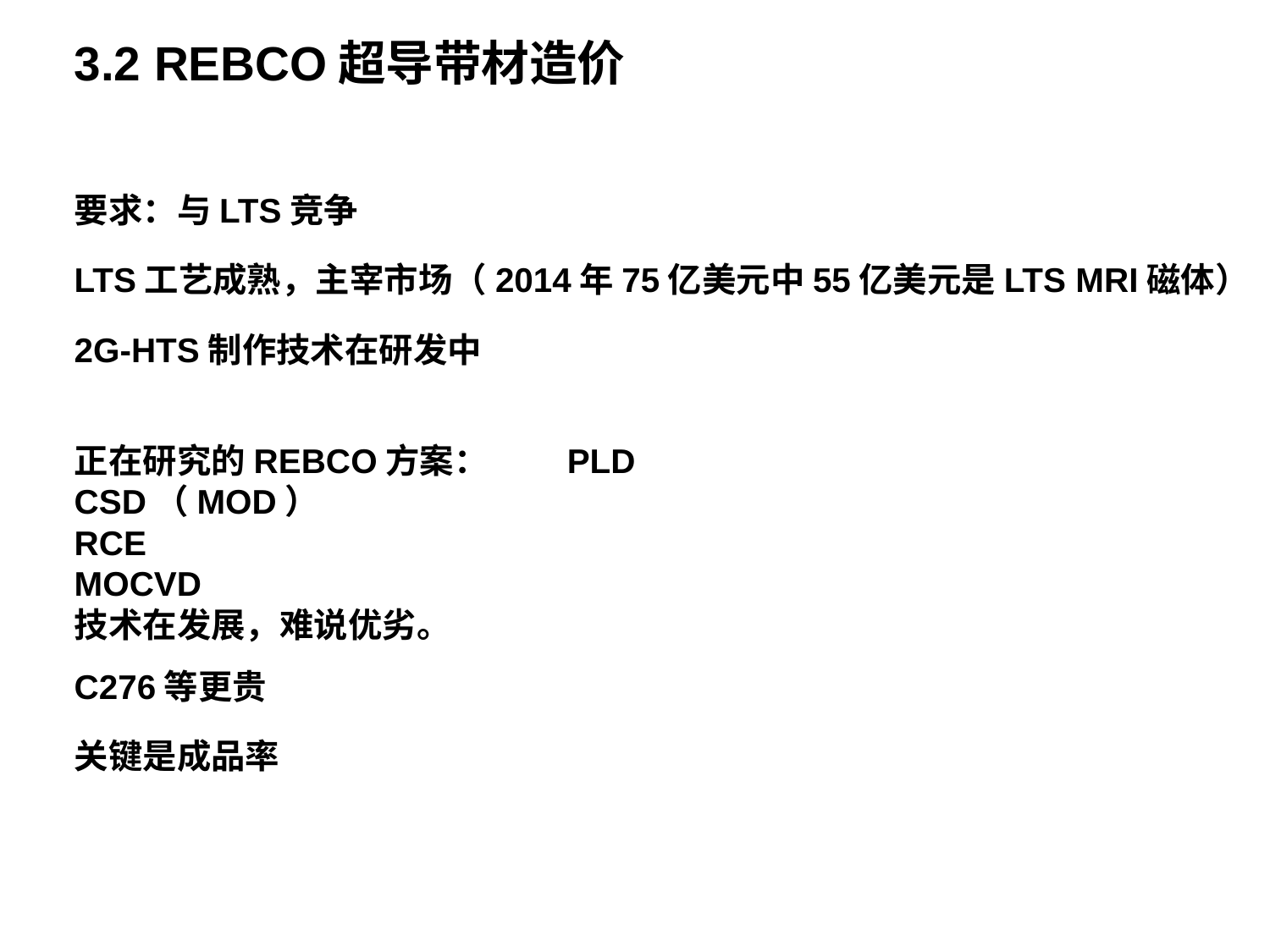

3.2 REBCO超导带材造价

要求：与LTS竞争
LTS工艺成熟，主宰市场（2014年75亿美元中55亿美元是LTS MRI磁体）
2G-HTS制作技术在研发中

正在研究的REBCO方案：	PLD
				CSD（MOD）
				RCE
				MOCVD
技术在发展，难说优劣。
C276等更贵
关键是成品率